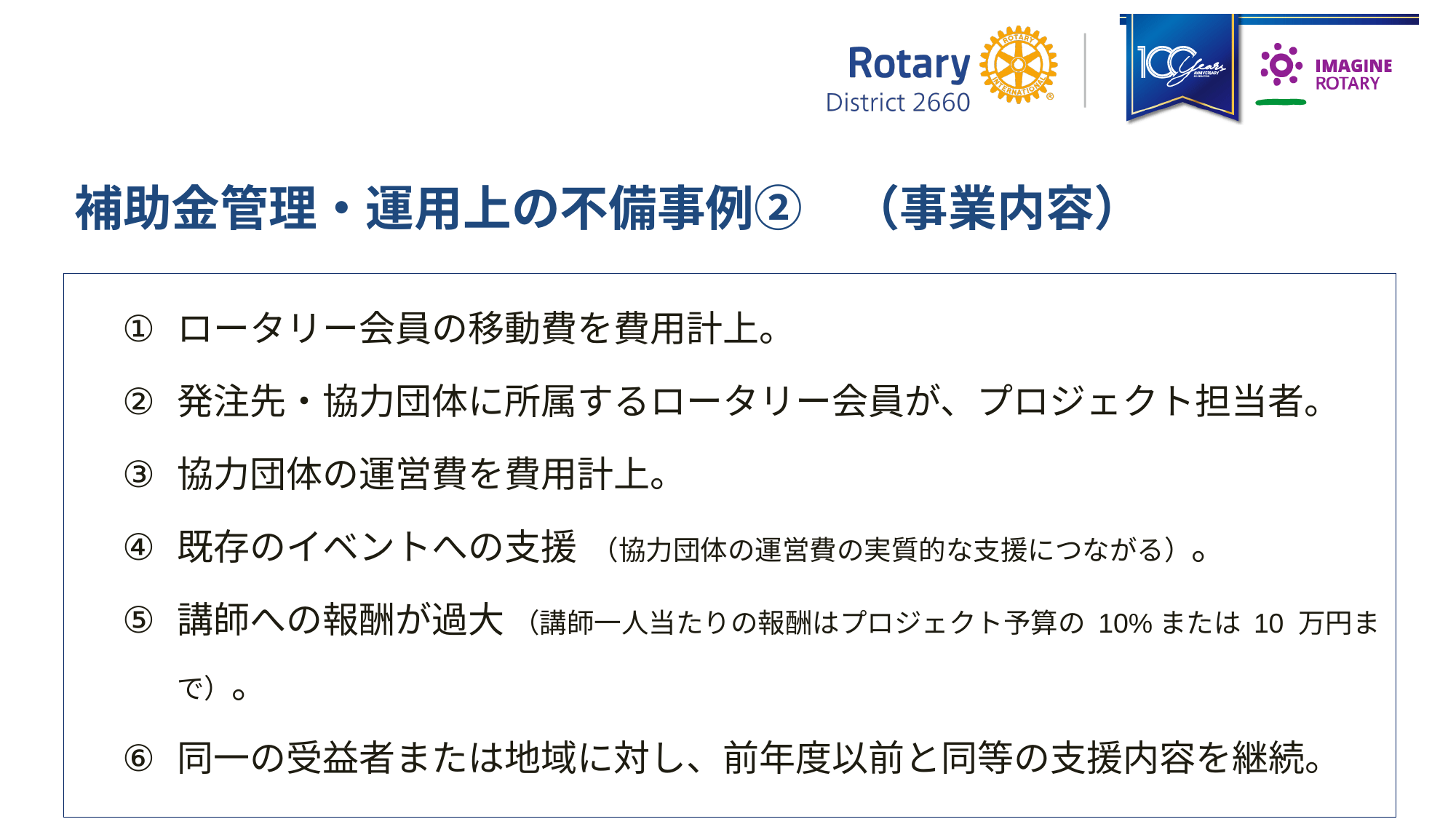

補助金管理・運用上の不備事例②　（事業内容）
ロータリー会員の移動費を費用計上。
発注先・協力団体に所属するロータリー会員が、プロジェクト担当者。
協力団体の運営費を費用計上。
既存のイベントへの支援  （協力団体の運営費の実質的な支援につながる）。
講師への報酬が過大 （講師一人当たりの報酬はプロジェクト予算の 10%または 10 万円まで）。
同一の受益者または地域に対し、前年度以前と同等の支援内容を継続。